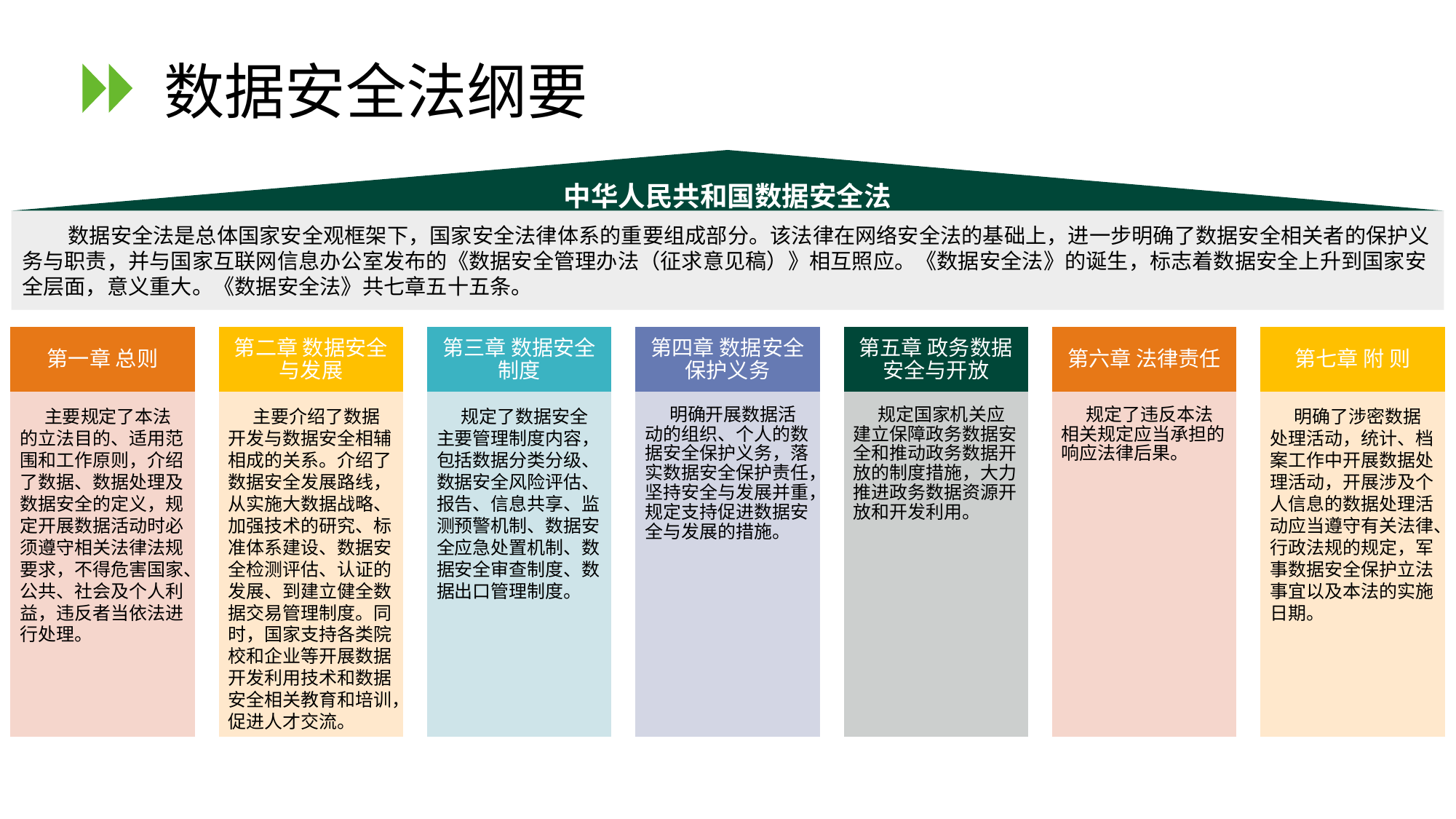

# 数据安全法纲要
中华人民共和国数据安全法
数据安全法是总体国家安全观框架下，国家安全法律体系的重要组成部分。该法律在网络安全法的基础上，进一步明确了数据安全相关者的保护义务与职责，并与国家互联网信息办公室发布的《数据安全管理办法（征求意见稿）》相互照应。《数据安全法》的诞生，标志着数据安全上升到国家安全层面，意义重大。《数据安全法》共七章五十五条。
第一章 总则
第二章 数据安全与发展
第三章 数据安全制度
第四章 数据安全保护义务
第五章 政务数据安全与开放
第六章 法律责任
第七章 附 则
主要规定了本法的立法目的、适用范围和工作原则，介绍了数据、数据处理及数据安全的定义，规定开展数据活动时必须遵守相关法律法规要求，不得危害国家、公共、社会及个人利益，违反者当依法进行处理。
主要介绍了数据开发与数据安全相辅相成的关系。介绍了数据安全发展路线，从实施大数据战略、加强技术的研究、标准体系建设、数据安全检测评估、认证的发展、到建立健全数据交易管理制度。同时，国家支持各类院校和企业等开展数据开发利用技术和数据安全相关教育和培训，促进人才交流。
规定了数据安全主要管理制度内容，包括数据分类分级、数据安全风险评估、报告、信息共享、监测预警机制、数据安全应急处置机制、数据安全审查制度、数据出口管理制度。
明确开展数据活动的组织、个人的数据安全保护义务，落实数据安全保护责任，坚持安全与发展并重，规定支持促进数据安全与发展的措施。
规定国家机关应建立保障政务数据安全和推动政务数据开放的制度措施，大力推进政务数据资源开放和开发利用。
规定了违反本法相关规定应当承担的响应法律后果。
明确了涉密数据处理活动，统计、档案工作中开展数据处理活动，开展涉及个人信息的数据处理活动应当遵守有关法律、行政法规的规定，军事数据安全保护立法事宜以及本法的实施日期。